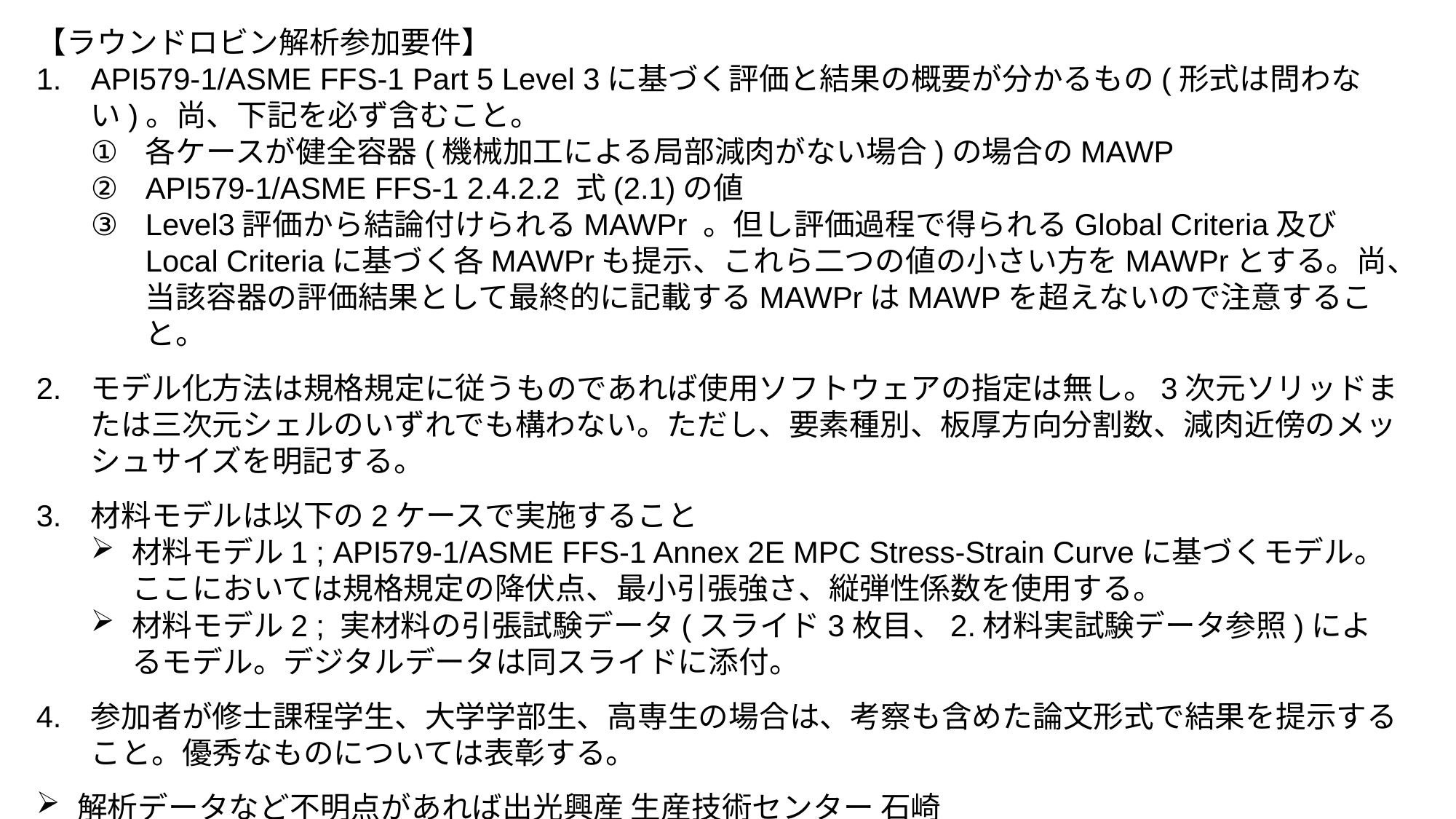

【ラウンドロビン解析参加要件】
API579-1/ASME FFS-1 Part 5 Level 3に基づく評価と結果の概要が分かるもの(形式は問わない)。尚、下記を必ず含むこと。
各ケースが健全容器(機械加工による局部減肉がない場合)の場合のMAWP
API579-1/ASME FFS-1 2.4.2.2 式(2.1)の値
Level3評価から結論付けられるMAWPr 。但し評価過程で得られるGlobal Criteria及びLocal Criteriaに基づく各MAWPrも提示、これら二つの値の小さい方をMAWPrとする。尚、当該容器の評価結果として最終的に記載するMAWPrはMAWPを超えないので注意すること。
モデル化方法は規格規定に従うものであれば使用ソフトウェアの指定は無し。3次元ソリッドまたは三次元シェルのいずれでも構わない。ただし、要素種別、板厚方向分割数、減肉近傍のメッシュサイズを明記する。
材料モデルは以下の2ケースで実施すること
材料モデル1 ; API579-1/ASME FFS-1 Annex 2E MPC Stress-Strain Curveに基づくモデル。ここにおいては規格規定の降伏点、最小引張強さ、縦弾性係数を使用する。
材料モデル2 ; 実材料の引張試験データ(スライド3枚目、2.材料実試験データ参照)によるモデル。デジタルデータは同スライドに添付。
参加者が修士課程学生、大学学部生、高専生の場合は、考察も含めた論文形式で結果を提示すること。優秀なものについては表彰する。
解析データなど不明点があれば出光興産 生産技術センター 石崎(yoichi.ishizaki.7530@idemitsu.com)又は飴矢(hiroyasu.ameya.0670@idemitsu.com)に問い合わせること。